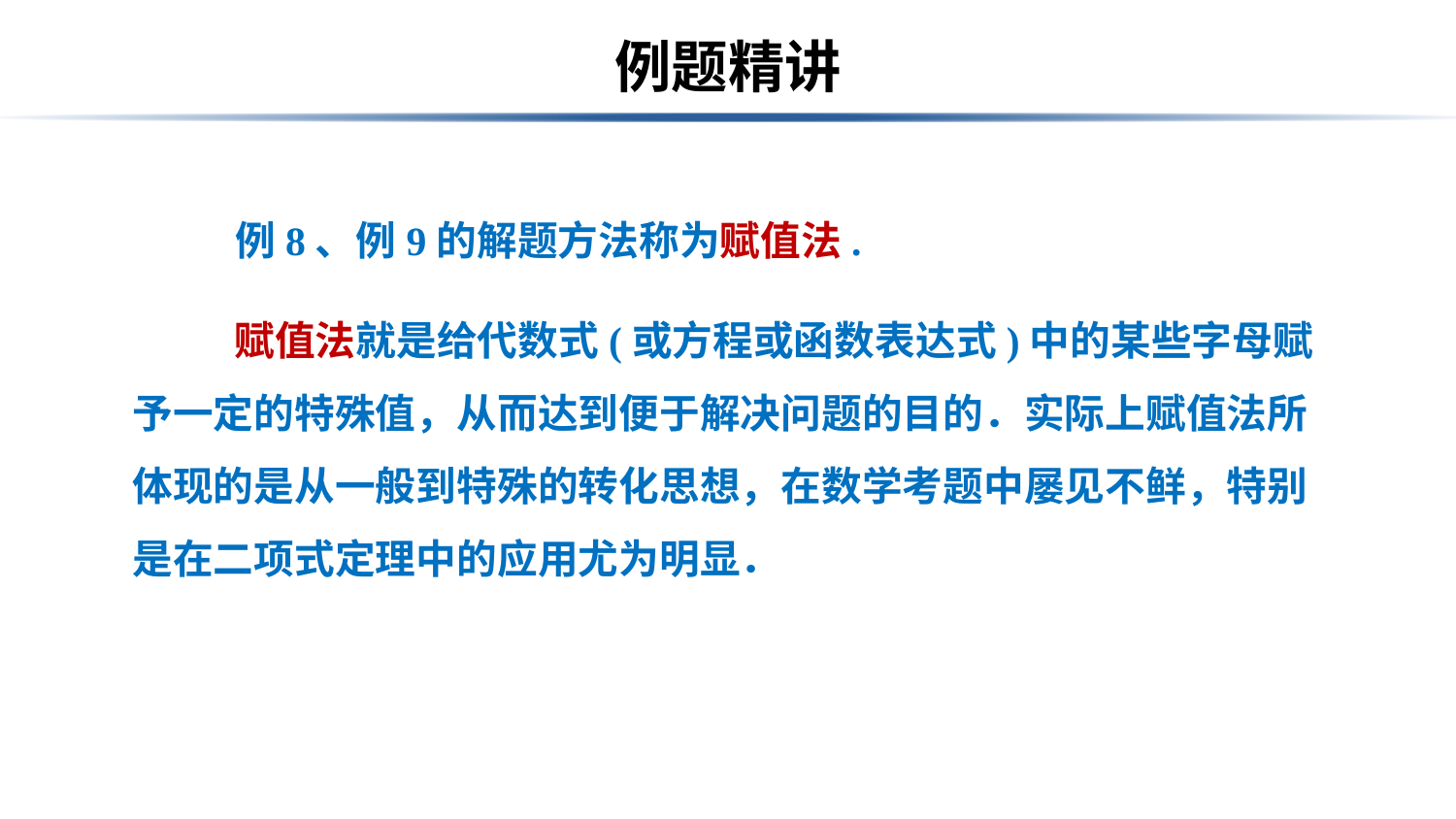

# 例题精讲
例8、例9的解题方法称为赋值法.
          赋值法就是给代数式(或方程或函数表达式)中的某些字母赋予一定的特殊值，从而达到便于解决问题的目的．实际上赋值法所体现的是从一般到特殊的转化思想，在数学考题中屡见不鲜，特别是在二项式定理中的应用尤为明显．